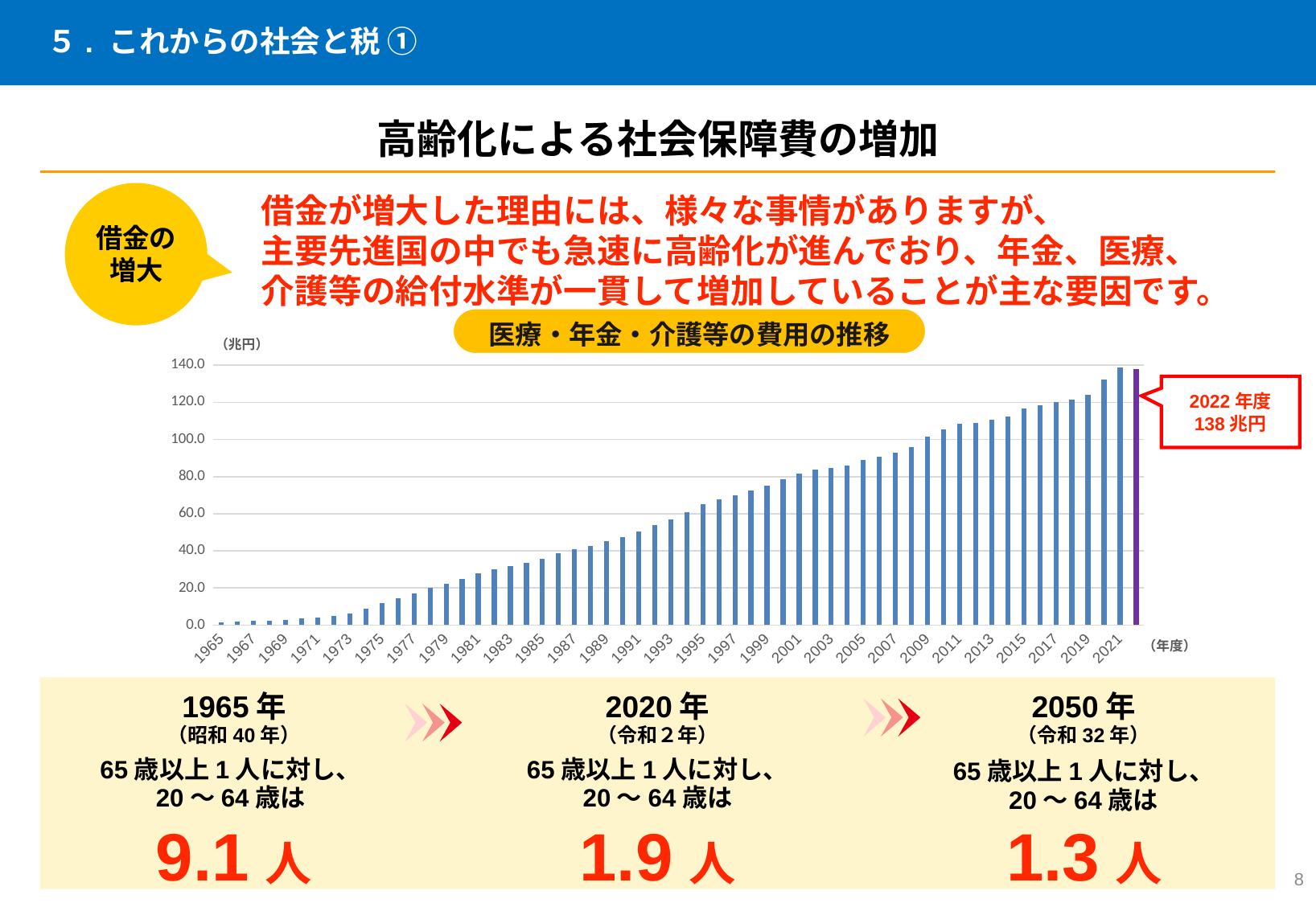

# ５. これからの社会と税 ①
高齢化による社会保障費の増加

借金が増大した理由には、様々な事情がありますが、
主要先進国の中でも急速に高齢化が進んでおり、年金、医療、
介護等の給付水準が一貫して増加していることが主な要因です。
借金の
増大
医療・年金・介護等の費用の推移
（兆円）

### Chart

| Category |  |
|---|---|
| 1965 | 1.6037 |
| 1966 | 1.867 |
| 1967 | 2.1644 |
| 1968 | 2.5096 |
| 1969 | 2.877460881709 |
| 1970 | 3.52391 |
| 1971 | 4.029637918940001 |
| 1972 | 4.988866467158 |
| 1973 | 6.264034586488 |
| 1974 | 9.043724004145 |
| 1975 | 11.8192369052229 |
| 1976 | 14.579604228541001 |
| 1977 | 16.988272281 |
| 1978 | 19.896476534 |
| 1979 | 22.104022901 |
| 1980 | 24.928989115608683 |
| 1981 | 27.735751800341845 |
| 1982 | 30.118004821 |
| 1983 | 31.993570109 |
| 1984 | 33.658237636 |
| 1985 | 35.689380154 |
| 1986 | 38.60018295197627 |
| 1987 | 40.747492546 |
| 1988 | 42.473267562 |
| 1989 | 45.065251569880125 |
| 1990 | 47.42378577 |
| 1991 | 50.377409475 |
| 1992 | 54.078832168000005 |
| 1993 | 57.063572597000004 |
| 1994 | 60.731438749999995 |
| 1995 | 64.99176211933201 |
| 1996 | 67.832740866 |
| 1997 | 69.72261177600001 |
| 1998 | 72.429998102971 |
| 1999 | 75.320594775 |
| 2000 | 78.407548712 |
| 2001 | 81.680550472 |
| 2002 | 83.850255699 |
| 2003 | 84.541501155 |
| 2004 | 86.091533742 |
| 2005 | 88.854020942399 |
| 2006 | 90.67413076282598 |
| 2007 | 93.08044654710801 |
| 2008 | 95.845303218712 |
| 2009 | 101.672671887974 |
| 2010 | 105.365984269509 |
| 2011 | 108.28241220007502 |
| 2012 | 109.084417452228 |
| 2013 | 110.785355841545 |
| 2014 | 112.181229874618 |
| 2015 | 116.81443270786149 |
| 2016 | 118.31263760565142 |
| 2017 | 120.06900403740967 |
| 2018 | 121.39993237532677 |
| 2019 | 123.92437092473081 |
| 2020 | 132.21960427130992 |
| 2021 | 138.75261918156235 |
| 2022 | 137.83370826256456 |
2022年度
138兆円
（年度）

2020年
（令和２年）
1965年
（昭和40年）
2050年
（令和32年）

65歳以上1人に対し、
20～64歳は
65歳以上1人に対し、
20～64歳は
65歳以上1人に対し、
20～64歳は
9.1人
1.9人
1.3人
8